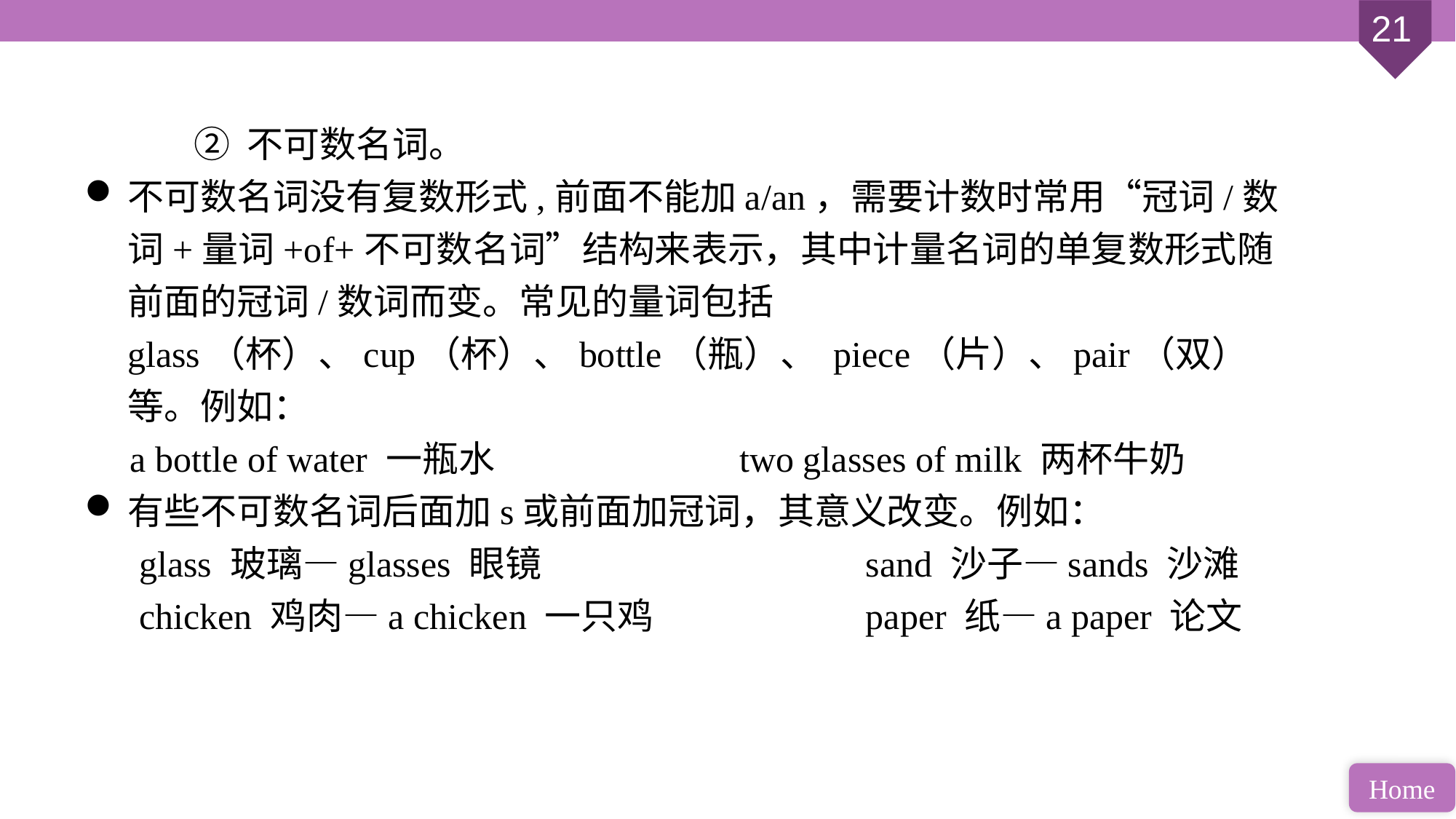

② 不可数名词。
不可数名词没有复数形式,前面不能加a/an，需要计数时常用“冠词/数词+量词+of+不可数名词”结构来表示，其中计量名词的单复数形式随前面的冠词/数词而变。常见的量词包括glass（杯）、cup（杯）、bottle（瓶）、 piece（片）、pair（双）等。例如：
     a bottle of water 一瓶水			two glasses of milk 两杯牛奶
有些不可数名词后面加s或前面加冠词，其意义改变。例如：
      glass 玻璃—glasses 眼镜			 sand 沙子—sands 沙滩
      chicken 鸡肉—a chicken 一只鸡		 paper 纸—a paper 论文